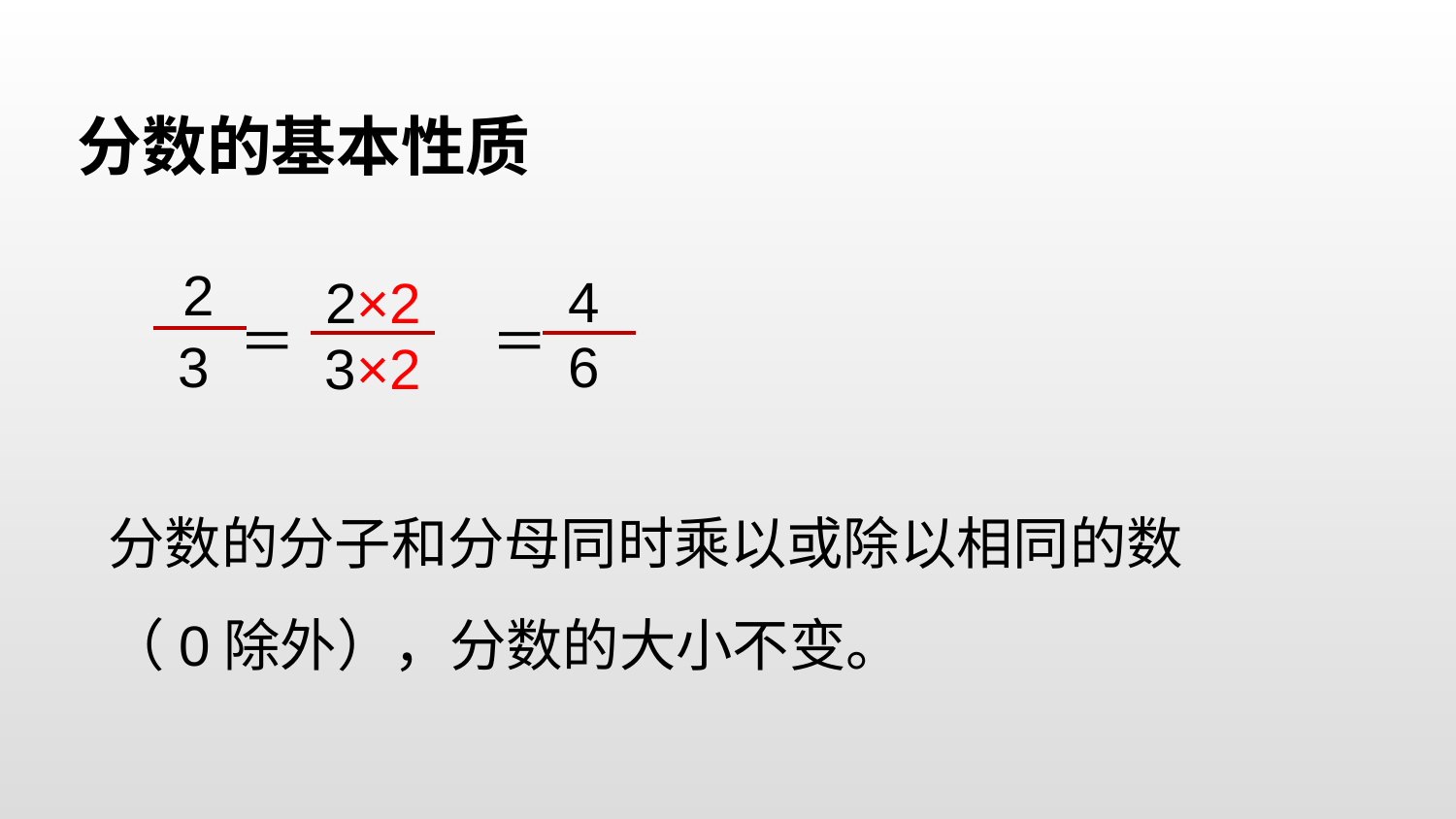

分数的基本性质
2
3

4
6

2×2
3×2

＝
＝
分数的分子和分母同时乘以或除以相同的数
（0除外），分数的大小不变。